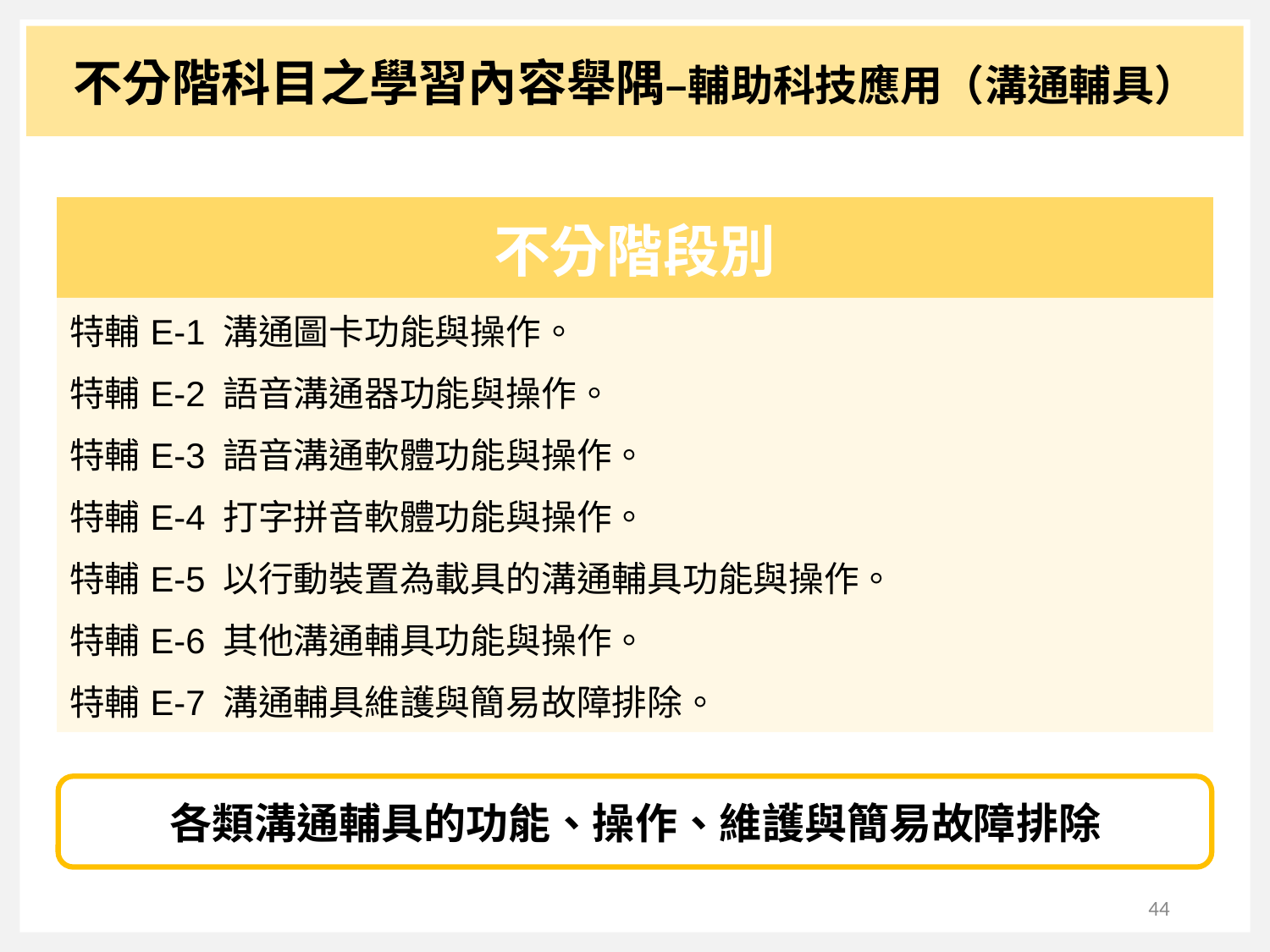

不分階科目之學習內容舉隅–輔助科技應用（溝通輔具）
| 不分階段別 |
| --- |
| 特輔E-1 溝通圖卡功能與操作。 特輔E-2 語音溝通器功能與操作。 特輔E-3 語音溝通軟體功能與操作。 特輔E-4 打字拼音軟體功能與操作。 特輔E-5 以行動裝置為載具的溝通輔具功能與操作。 特輔E-6 其他溝通輔具功能與操作。 特輔E-7 溝通輔具維護與簡易故障排除。 |
各類溝通輔具的功能、操作、維護與簡易故障排除
44